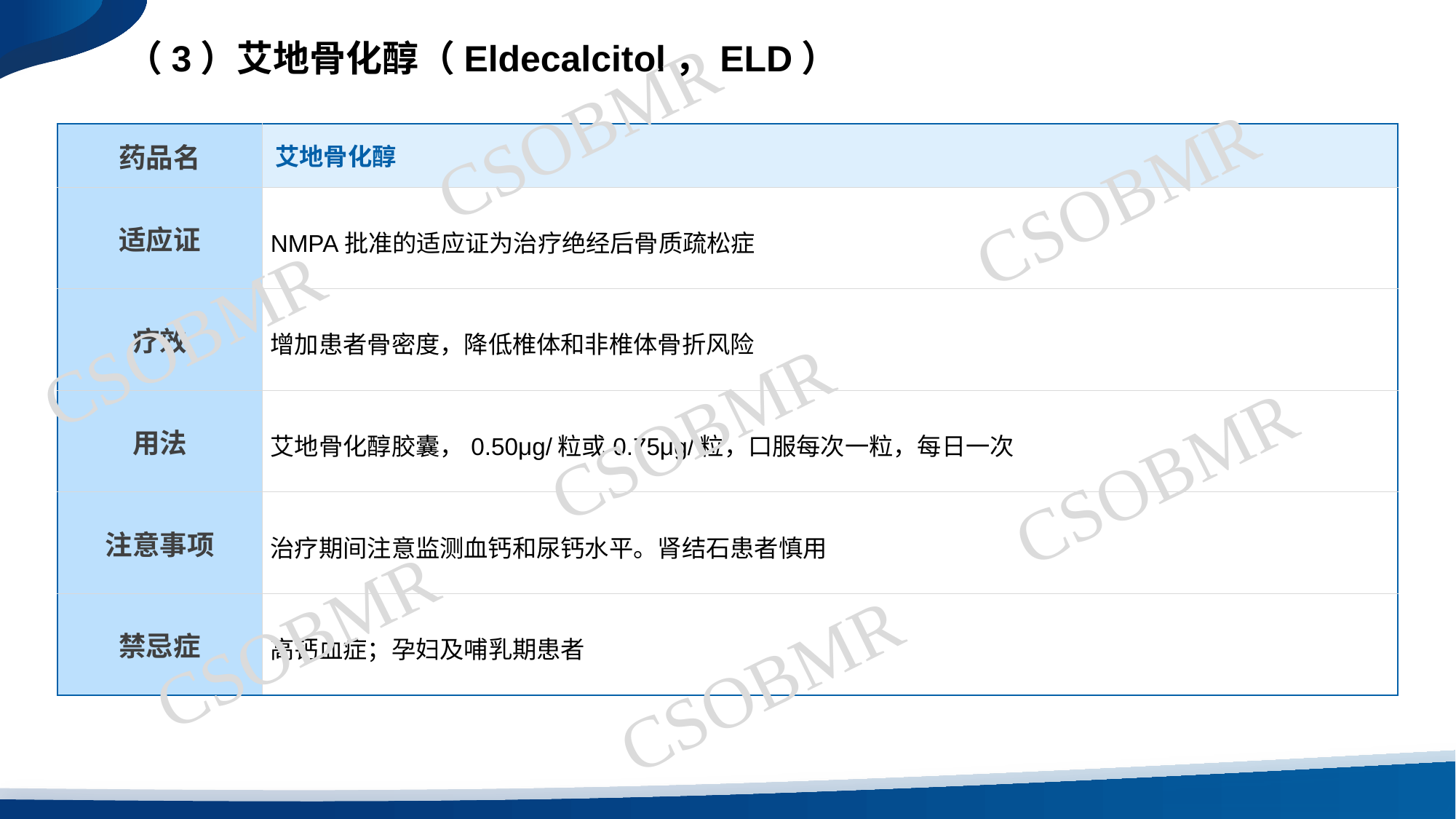

（3）艾地骨化醇（Eldecalcitol，ELD）
（3）艾地骨化醇（Eldecalcitol，ELD）
CSOBMR
| 药品名 | 艾地骨化醇 |
| --- | --- |
| 适应证 | NMPA批准的适应证为治疗绝经后骨质疏松症 |
| 疗效 | 增加患者骨密度，降低椎体和非椎体骨折风险 |
| 用法 | 艾地骨化醇胶囊，0.50μg/粒或0.75μg/粒，口服每次一粒，每日一次 |
| 注意事项 | 治疗期间注意监测血钙和尿钙水平。肾结石患者慎用 |
| 禁忌症 | 高钙血症；孕妇及哺乳期患者 |
CSOBMR
CSOBMR
CSOBMR
CSOBMR
CSOBMR
CSOBMR